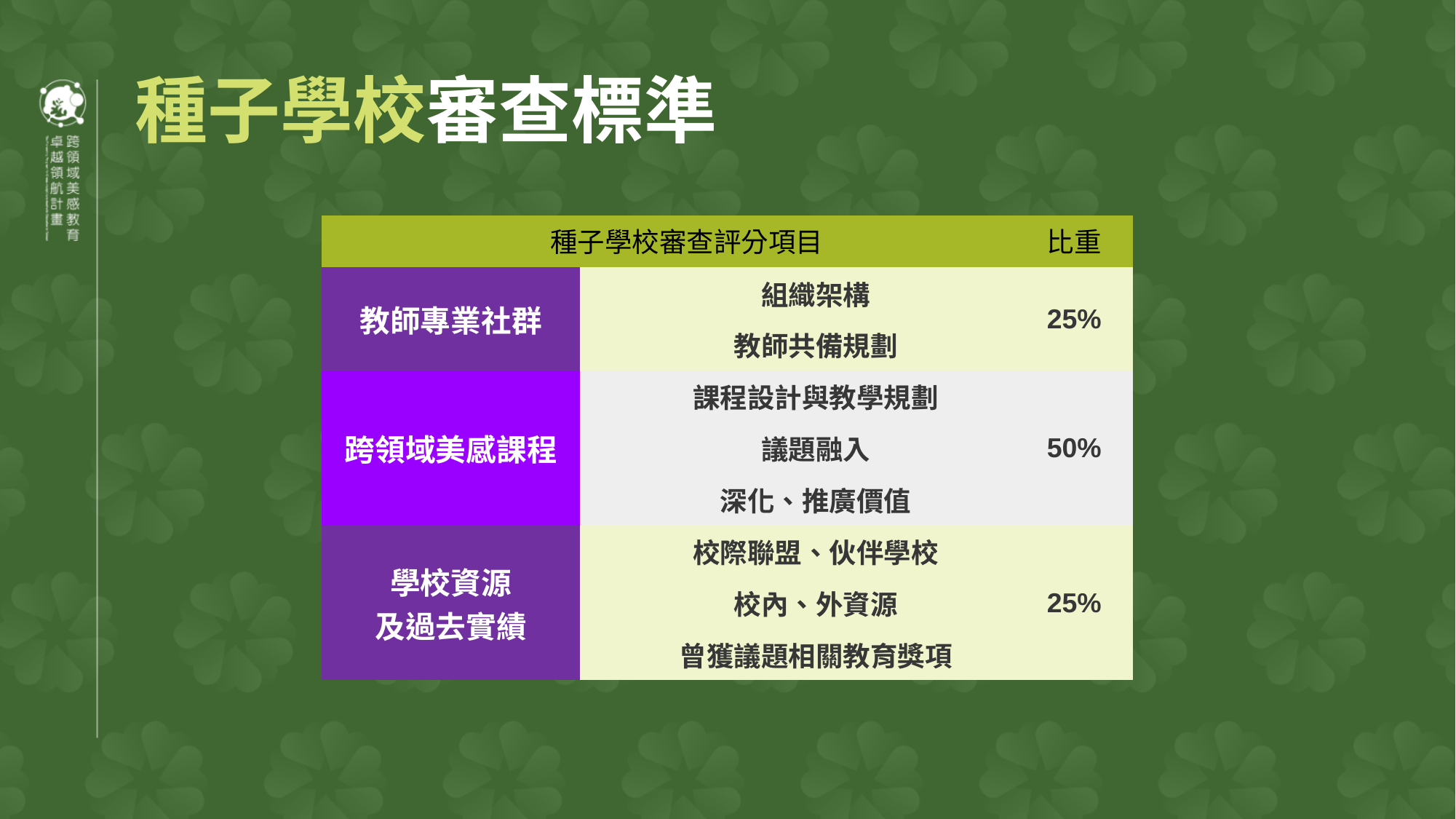

種子學校審查標準
| 種子學校審查評分項目 |  | 比重 |
| --- | --- | --- |
| 教師專業社群 | 組織架構 | 25% |
|  | 教師共備規劃 |  |
| 跨領域美感課程 | 課程設計與教學規劃 | 50% |
|  | 議題融入 |  |
|  | 深化、推廣價值 |  |
| 學校資源 及過去實績 | 校際聯盟、伙伴學校 | 25% |
|  | 校內、外資源 |  |
|  | 曾獲議題相關教育獎項 |  |